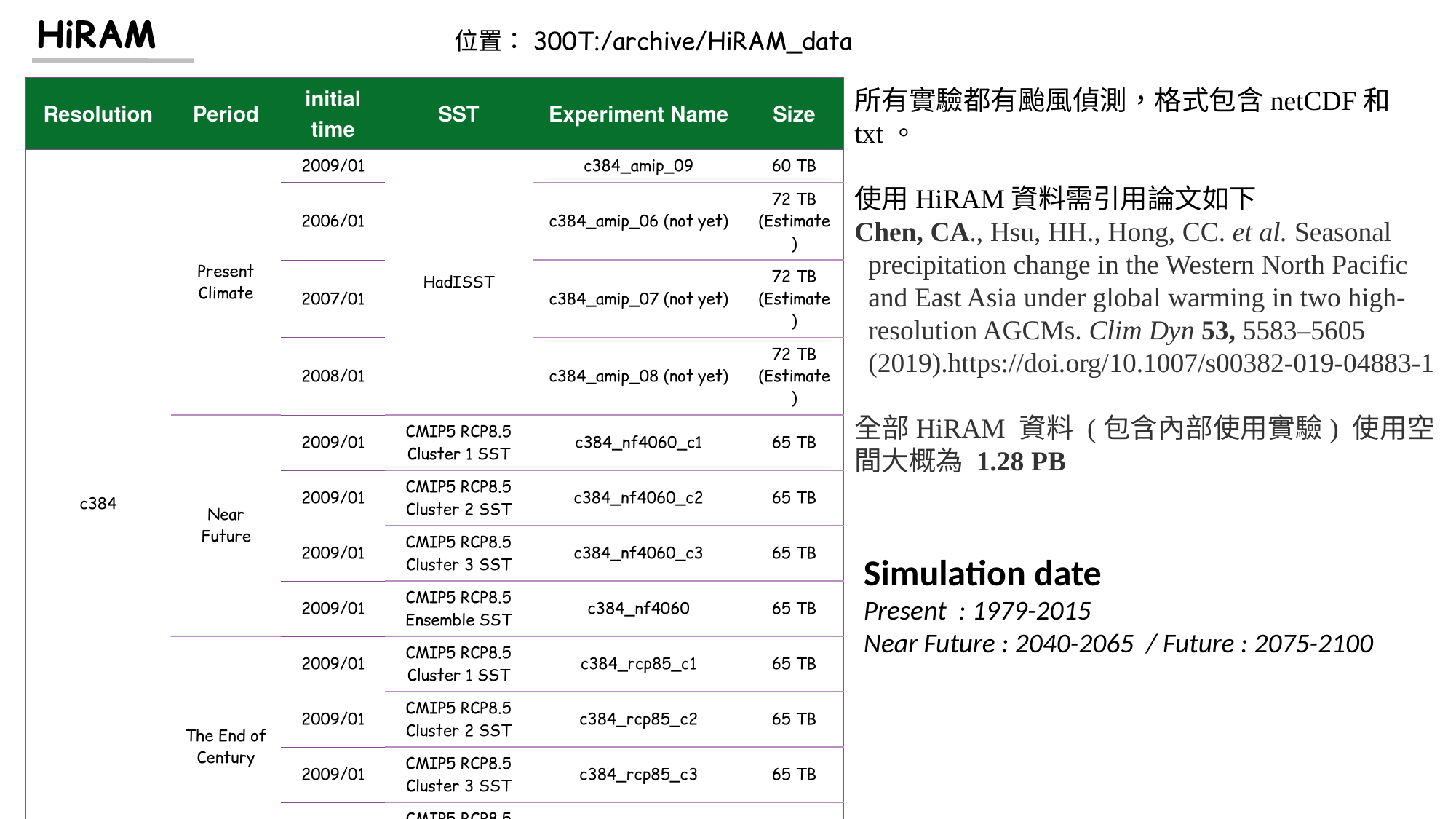

HiRAM
位置：300T:/archive/HiRAM_data
| Resolution | Period | initial time | SST | Experiment Name | Size |
| --- | --- | --- | --- | --- | --- |
| c384 | Present Climate | 2009/01 | HadISST | c384\_amip\_09 | 60 TB |
|  |  | 2006/01 |  | c384\_amip\_06 (not yet) | 72 TB (Estimate) |
|  |  | 2007/01 |  | c384\_amip\_07 (not yet) | 72 TB (Estimate) |
|  |  | 2008/01 |  | c384\_amip\_08 (not yet) | 72 TB (Estimate) |
|  | Near Future | 2009/01 | CMIP5 RCP8.5 Cluster 1 SST | c384\_nf4060\_c1 | 65 TB |
|  |  | 2009/01 | CMIP5 RCP8.5 Cluster 2 SST | c384\_nf4060\_c2 | 65 TB |
|  |  | 2009/01 | CMIP5 RCP8.5 Cluster 3 SST | c384\_nf4060\_c3 | 65 TB |
|  |  | 2009/01 | CMIP5 RCP8.5 Ensemble SST | c384\_nf4060 | 65 TB |
|  | The End of Century | 2009/01 | CMIP5 RCP8.5 Cluster 1 SST | c384\_rcp85\_c1 | 65 TB |
|  |  | 2009/01 | CMIP5 RCP8.5 Cluster 2 SST | c384\_rcp85\_c2 | 65 TB |
|  |  | 2009/01 | CMIP5 RCP8.5 Cluster 3 SST | c384\_rcp85\_c3 | 65 TB |
|  |  | 2009/01 | CMIP5 RCP8.5 Ensemble SST | c384\_rcp85 | 65 TB |
所有實驗都有颱風偵測，格式包含netCDF和txt。

使用HiRAM資料需引用論文如下
Chen, CA., Hsu, HH., Hong, CC. et al. Seasonal
  precipitation change in the Western North Pacific
  and East Asia under global warming in two high-
  resolution AGCMs. Clim Dyn 53, 5583–5605
  (2019).https://doi.org/10.1007/s00382-019-04883-1

全部HiRAM 資料 (包含內部使用實驗) 使用空間大概為 1.28 PB
Simulation date
Present  : 1979-2015
Near Future : 2040-2065  / Future : 2075-2100